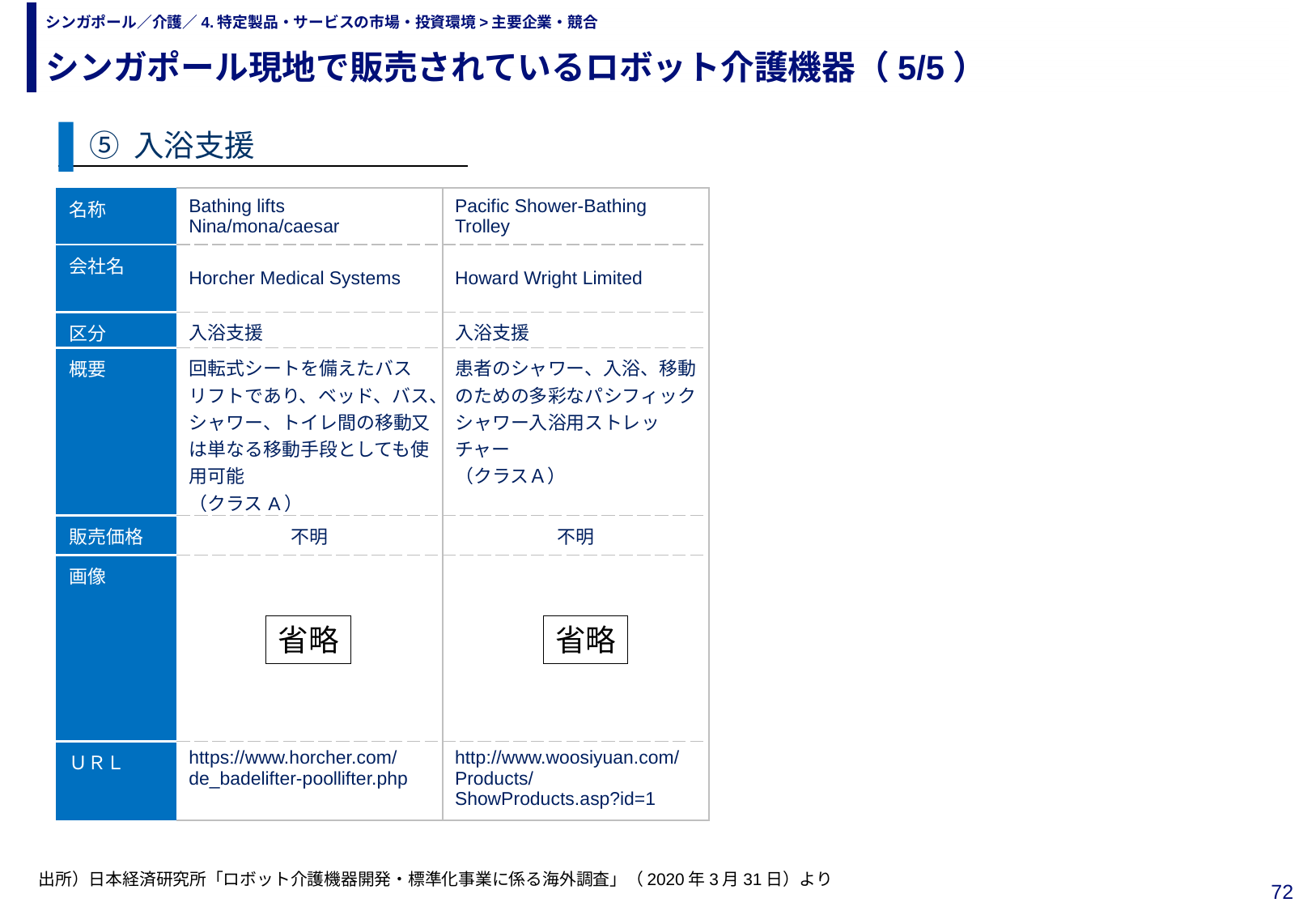

シンガポール現地で販売されているロボット介護機器（5/5）
# シンガポール／介護／4.特定製品・サービスの市場・投資環境>主要企業・競合
⑤ 入浴支援

| 名称 | Bathing lifts Nina/mona/caesar | Pacific Shower-Bathing Trolley |
| --- | --- | --- |
| 会社名 | Horcher Medical Systems | Howard Wright Limited |
| 区分 | 入浴支援 | 入浴支援 |
| 概要 | 回転式シートを備えたバスリフトであり、ベッド、バス、シャワー、トイレ間の移動又は単なる移動手段としても使用可能 （クラスA） | 患者のシャワー、入浴、移動のための多彩なパシフィックシャワー入浴用ストレッチャー （クラスＡ） |
| 販売価格 | 不明 | 不明 |
| 画像 |  |  |
| ＵＲＬ | https://www.horcher.com/de\_badelifter-poollifter.php | http://www.woosiyuan.com/Products/ShowProducts.asp?id=1 |
省略
省略
出所）日本経済研究所「ロボット介護機器開発・標準化事業に係る海外調査」（2020年3月31日）より